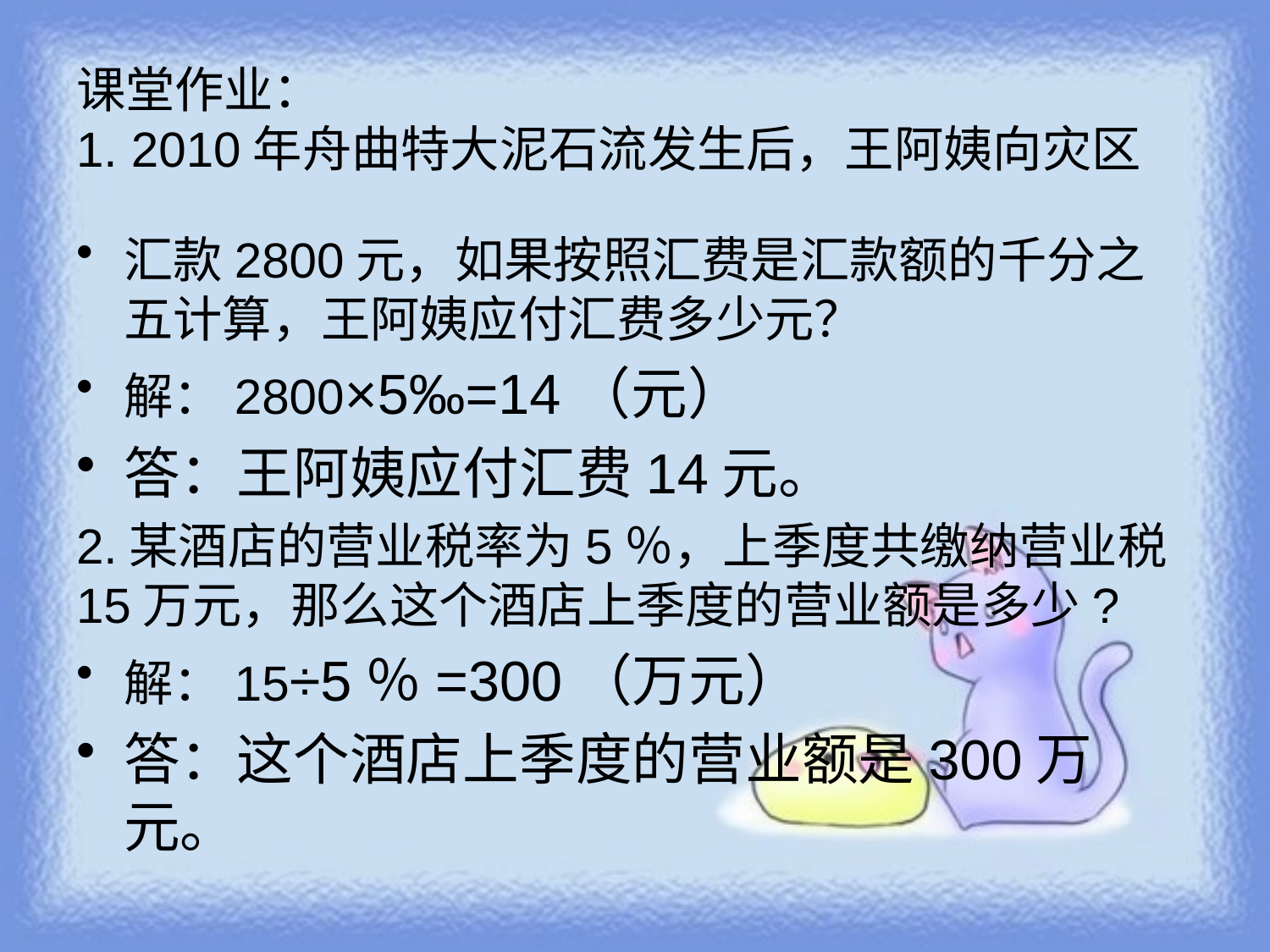

# 课堂作业： 1. 2010年舟曲特大泥石流发生后，王阿姨向灾区
汇款2800元，如果按照汇费是汇款额的千分之五计算，王阿姨应付汇费多少元？
解：2800×5‰=14（元）
答：王阿姨应付汇费14元。
2.某酒店的营业税率为5％，上季度共缴纳营业税15万元，那么这个酒店上季度的营业额是多少?
解：15÷5％=300（万元）
答：这个酒店上季度的营业额是300万元。